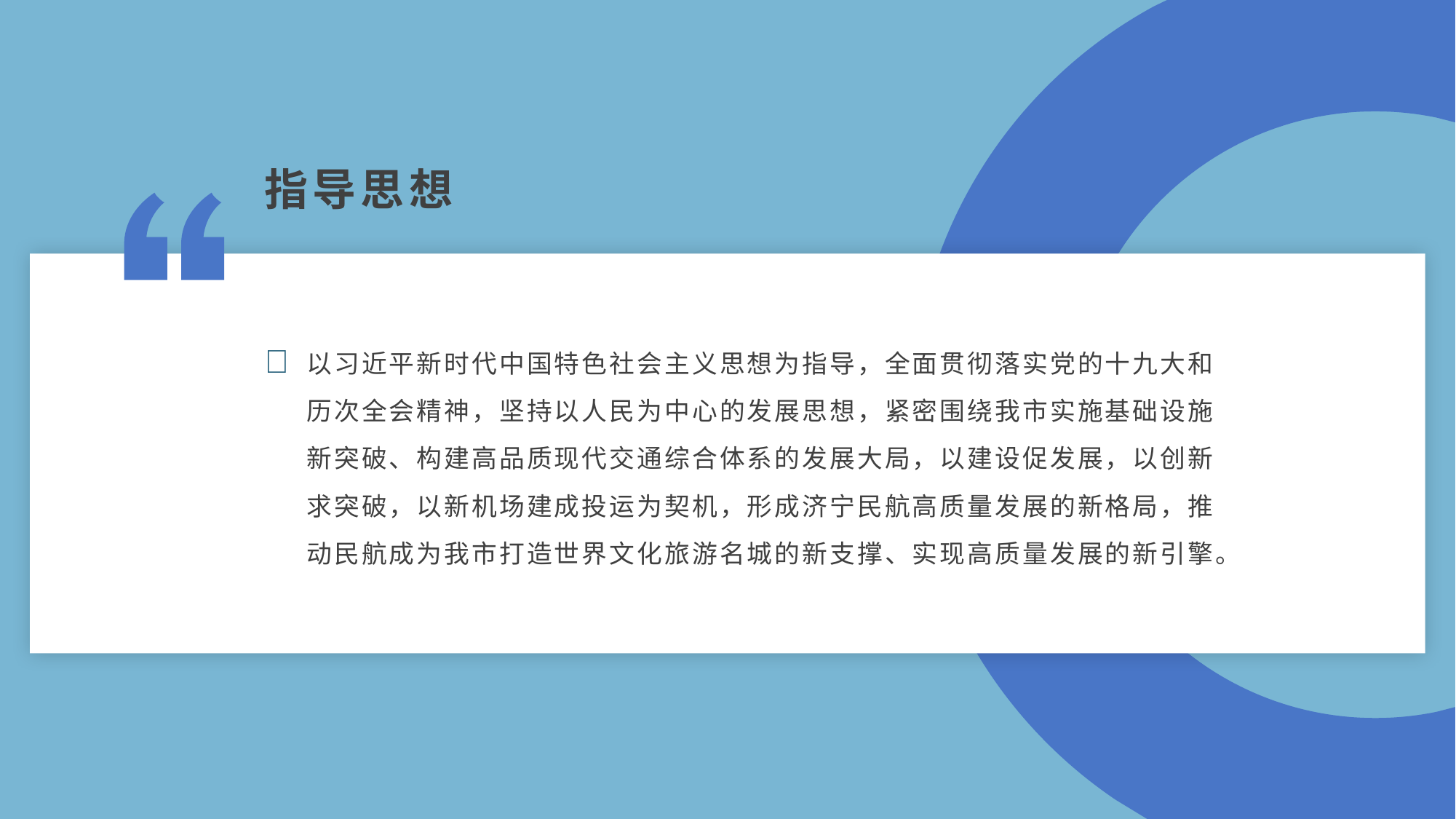

指导思想

以习近平新时代中国特色社会主义思想为指导，全面贯彻落实党的十九大和历次全会精神，坚持以人民为中心的发展思想，紧密围绕我市实施基础设施新突破、构建高品质现代交通综合体系的发展大局，以建设促发展，以创新求突破，以新机场建成投运为契机，形成济宁民航高质量发展的新格局，推动民航成为我市打造世界文化旅游名城的新支撑、实现高质量发展的新引擎。